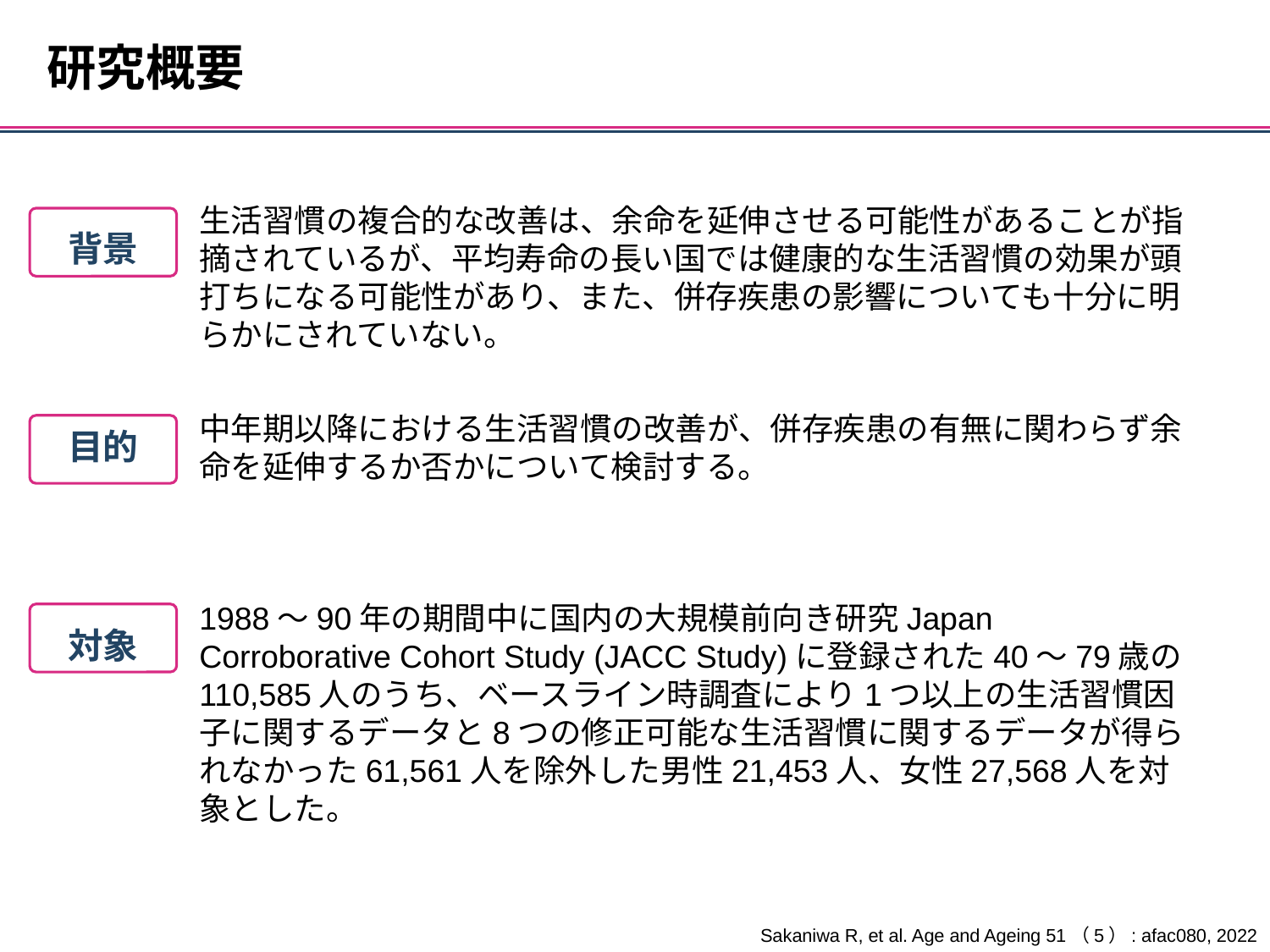

研究概要
生活習慣の複合的な改善は、余命を延伸させる可能性があることが指摘されているが、平均寿命の長い国では健康的な生活習慣の効果が頭打ちになる可能性があり、また、併存疾患の影響についても十分に明らかにされていない。

背景
中年期以降における生活習慣の改善が、併存疾患の有無に関わらず余命を延伸するか否かについて検討する。

目的
1988～90年の期間中に国内の大規模前向き研究Japan Corroborative Cohort Study (JACC Study)に登録された40～79歳の110,585人のうち、ベースライン時調査により1つ以上の生活習慣因子に関するデータと8つの修正可能な生活習慣に関するデータが得られなかった61,561人を除外した男性21,453人、女性27,568人を対象とした。

対象
Sakaniwa R, et al. Age and Ageing 51（5）: afac080, 2022